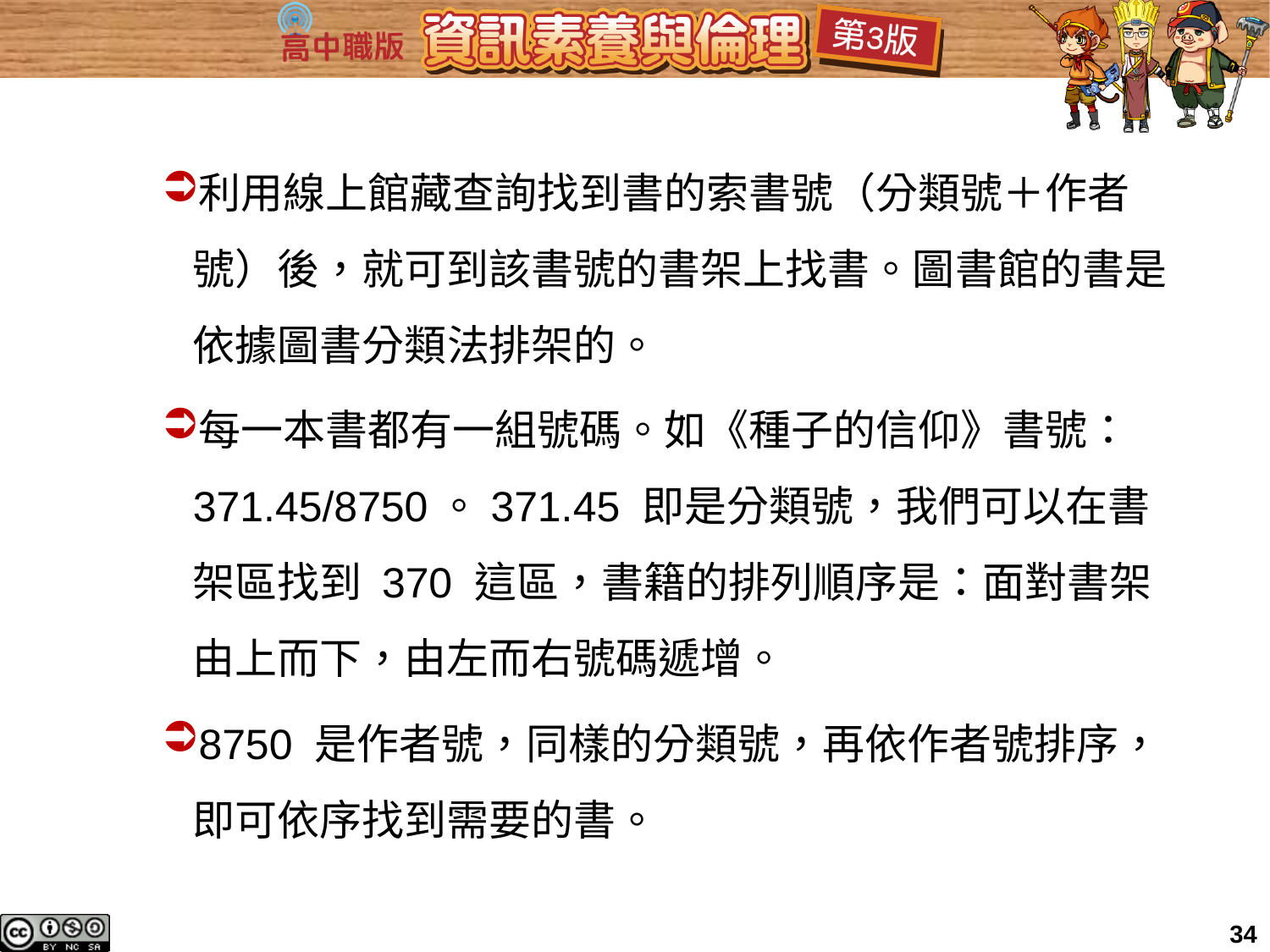

利用線上館藏查詢找到書的索書號（分類號＋作者號）後，就可到該書號的書架上找書。圖書館的書是依據圖書分類法排架的。
每一本書都有一組號碼。如《種子的信仰》書號：371.45/8750。371.45 即是分類號，我們可以在書架區找到 370 這區，書籍的排列順序是：面對書架由上而下，由左而右號碼遞增。
8750 是作者號，同樣的分類號，再依作者號排序，即可依序找到需要的書。

34